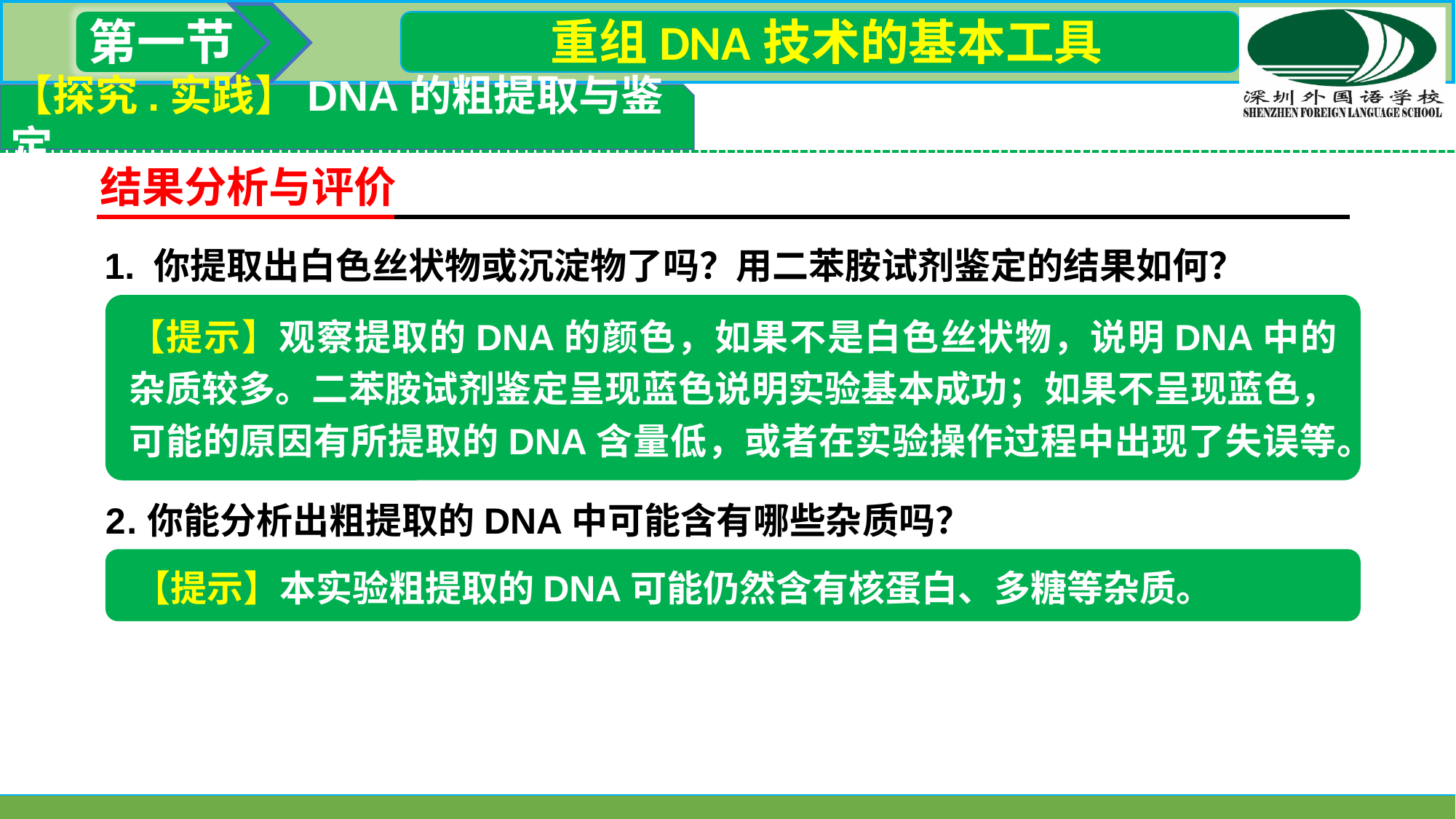

第一节
    重组DNA技术的基本工具
【探究.实践】DNA的粗提取与鉴定
结果分析与评价
1. 你提取出白色丝状物或沉淀物了吗？用二苯胺试剂鉴定的结果如何？

【提示】观察提取的DNA的颜色，如果不是白色丝状物，说明DNA中的杂质较多。二苯胺试剂鉴定呈现蓝色说明实验基本成功；如果不呈现蓝色，可能的原因有所提取的DNA含量低，或者在实验操作过程中出现了失误等。
你能分析出粗提取的DNA中可能含有哪些杂质吗？

【提示】本实验粗提取的DNA可能仍然含有核蛋白、多糖等杂质。